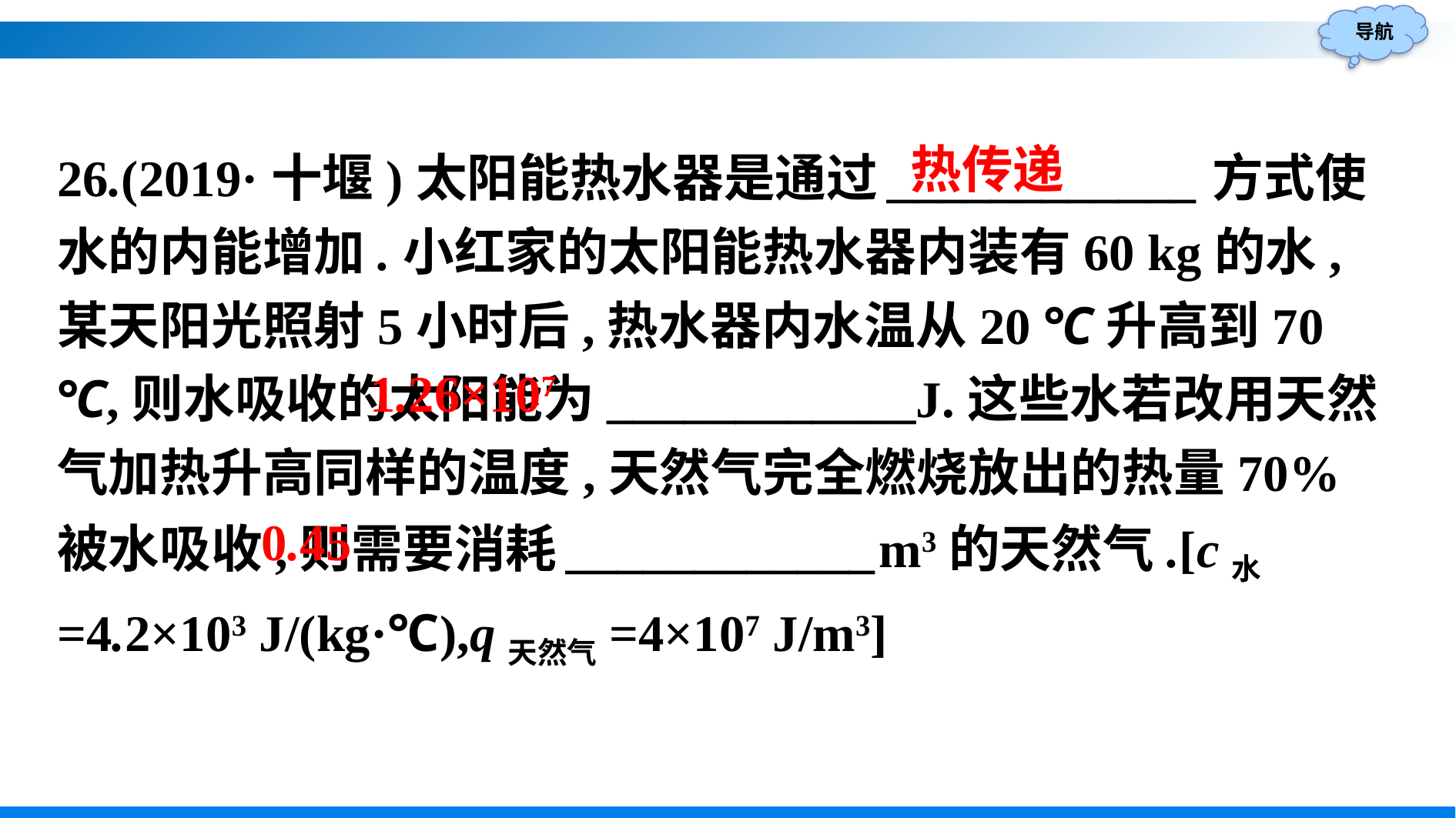

26.(2019·十堰)太阳能热水器是通过____________方式使水的内能增加.小红家的太阳能热水器内装有60 kg的水,某天阳光照射5小时后,热水器内水温从20 ℃升高到70 ℃,则水吸收的太阳能为____________J.这些水若改用天然气加热升高同样的温度,天然气完全燃烧放出的热量70%被水吸收,则需要消耗____________m3的天然气.[c水=4.2×103 J/(kg·℃),q天然气=4×107 J/m3]
热传递
1.26×107
0.45